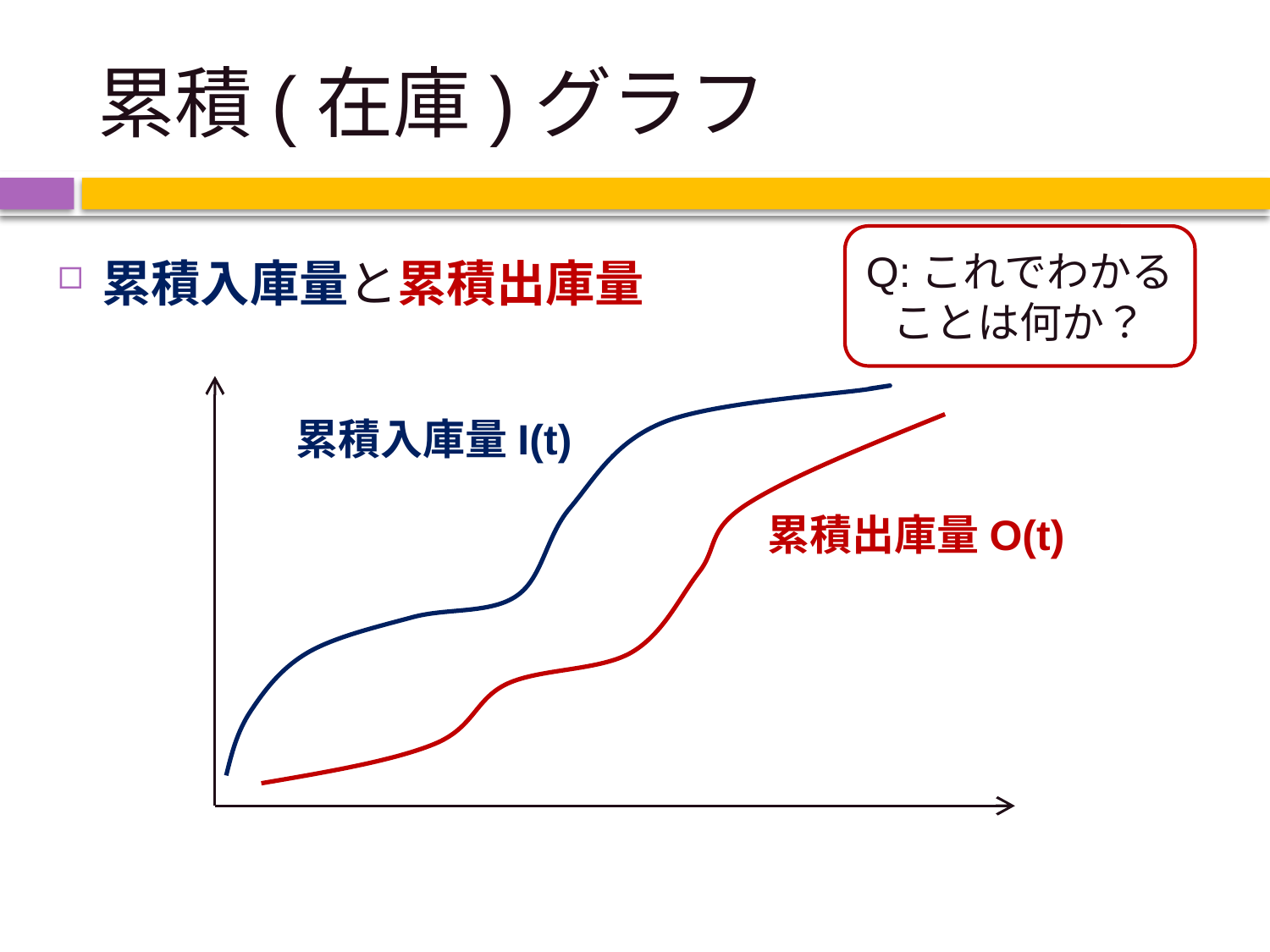

# 累積(在庫)グラフ
Q:これでわかることは何か？
累積入庫量と累積出庫量

累積入庫量I(t)

累積出庫量O(t)